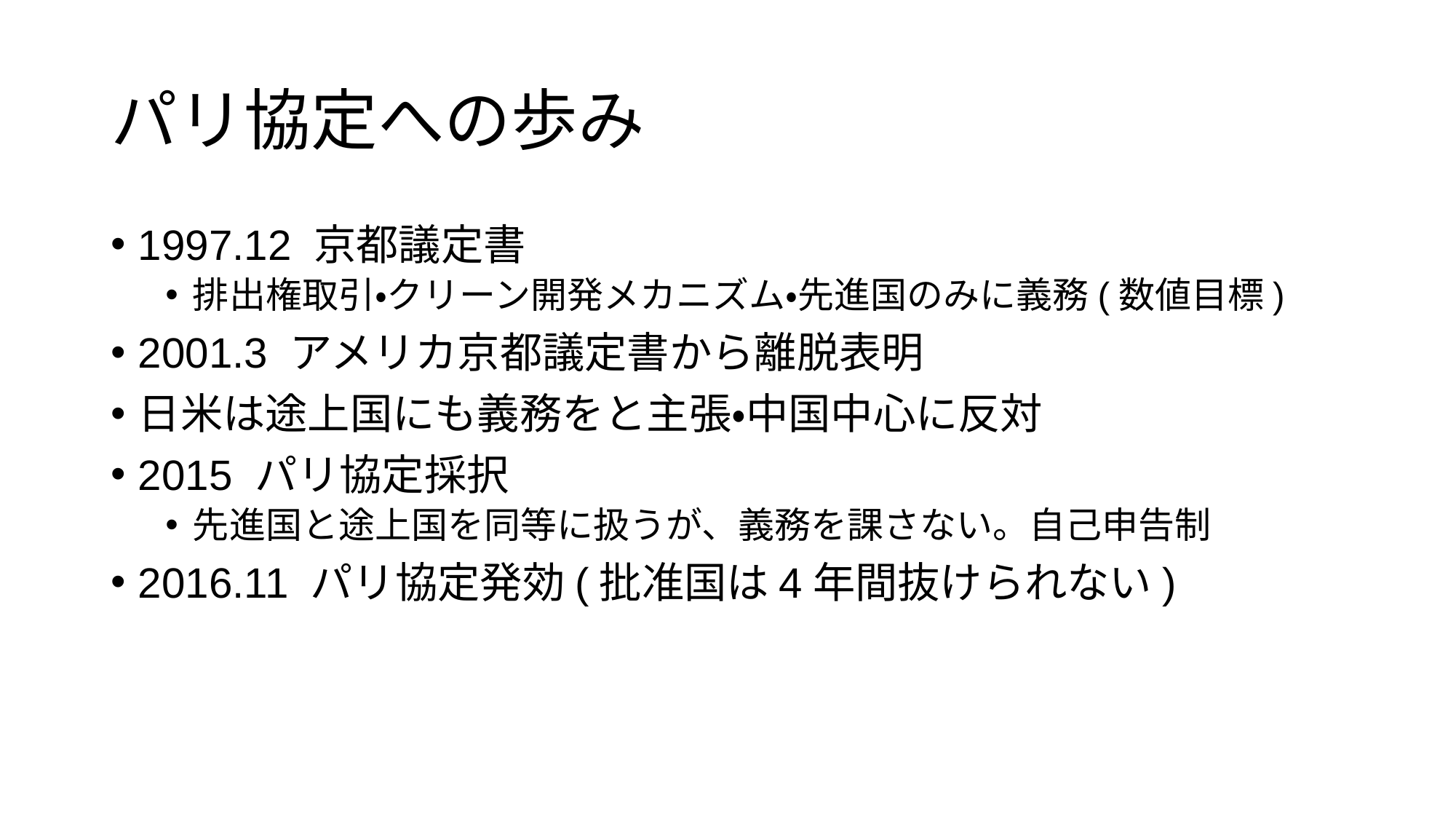

# パリ協定への歩み
1997.12 京都議定書
排出権取引・クリーン開発メカニズム・先進国のみに義務(数値目標)
2001.3 アメリカ京都議定書から離脱表明
日米は途上国にも義務をと主張・中国中心に反対
2015 パリ協定採択
先進国と途上国を同等に扱うが、義務を課さない。自己申告制
2016.11 パリ協定発効(批准国は4年間抜けられない)